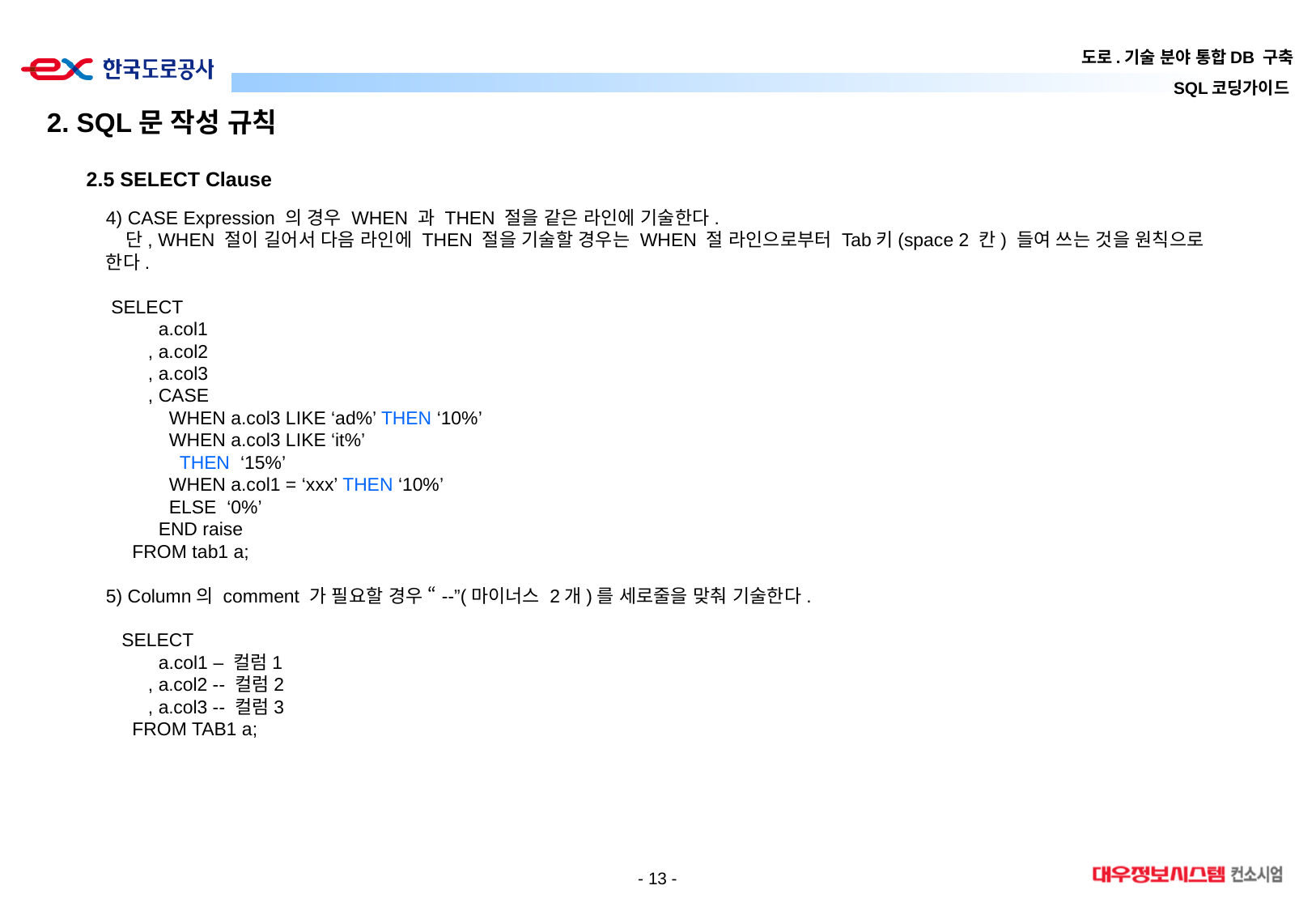

2. SQL문 작성 규칙
2.5 SELECT Clause
4) CASE Expression 의 경우 WHEN 과 THEN 절을 같은 라인에 기술한다.
   단, WHEN 절이 길어서 다음 라인에 THEN 절을 기술할 경우는 WHEN 절 라인으로부터 Tab키(space 2 칸) 들여 쓰는 것을 원칙으로 한다.

 SELECT
          a.col1
        , a.col2
        , a.col3
        , CASE
            WHEN a.col3 LIKE ‘ad%’ THEN ‘10%’
            WHEN a.col3 LIKE ‘it%’
              THEN  ‘15%’
            WHEN a.col1 = ‘xxx’ THEN ‘10%’
            ELSE  ‘0%’
          END raise
     FROM tab1 a;

5) Column의 comment 가 필요할 경우 “--”(마이너스 2개)를 세로줄을 맞춰 기술한다.

   SELECT
          a.col1 – 컬럼1
        , a.col2 -- 컬럼2
        , a.col3 -- 컬럼3
     FROM TAB1 a;